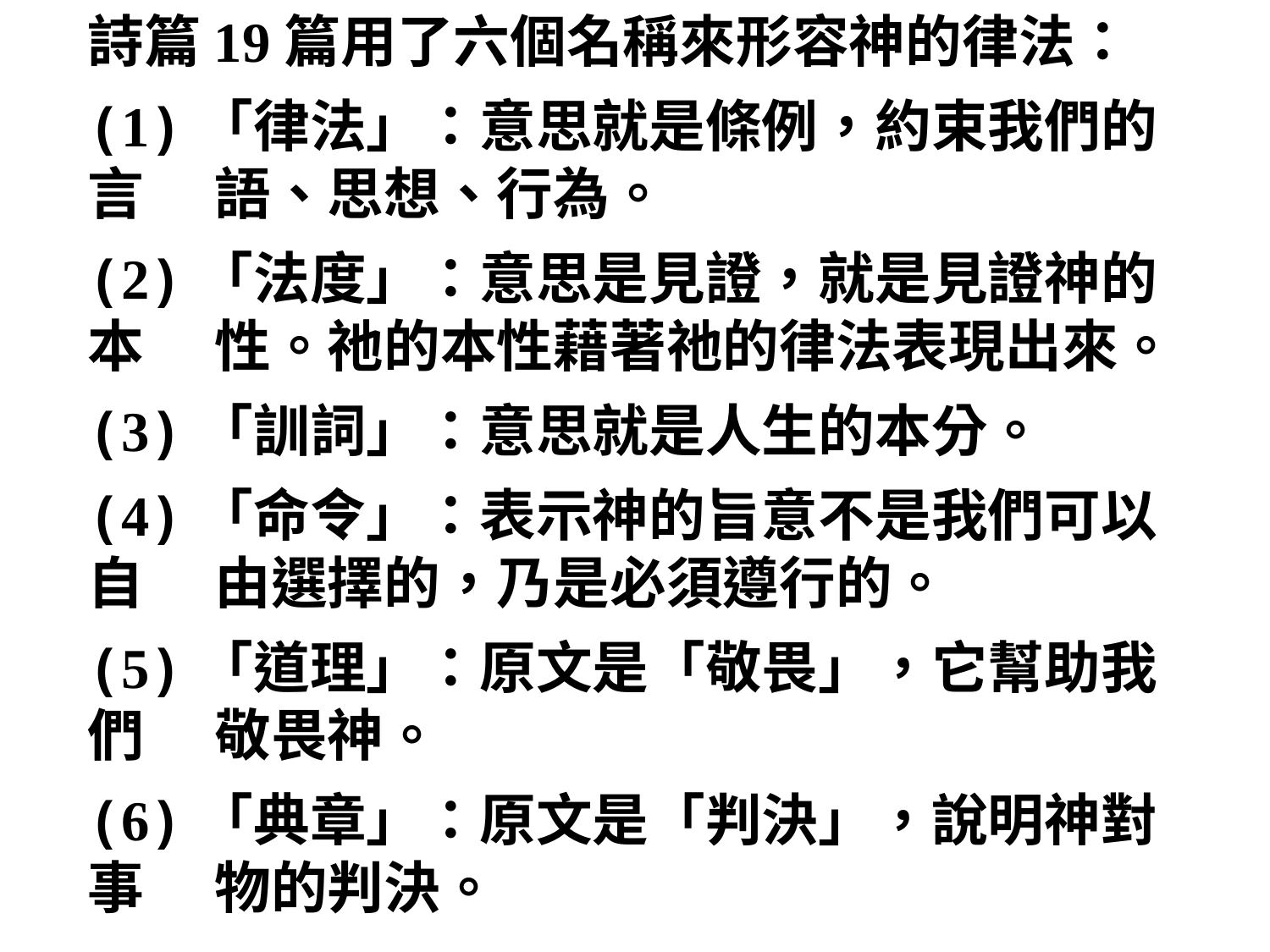

詩篇19篇用了六個名稱來形容神的律法：

(1)「律法」：意思就是條例，約束我們的言	語、思想、行為。

(2)「法度」：意思是見證，就是見證神的本	性。祂的本性藉著祂的律法表現出來。

(3)「訓詞」：意思就是人生的本分。

(4)「命令」：表示神的旨意不是我們可以自	由選擇的，乃是必須遵行的。

(5)「道理」：原文是「敬畏」，它幫助我們	敬畏神。

(6)「典章」：原文是「判決」，說明神對事	物的判決。